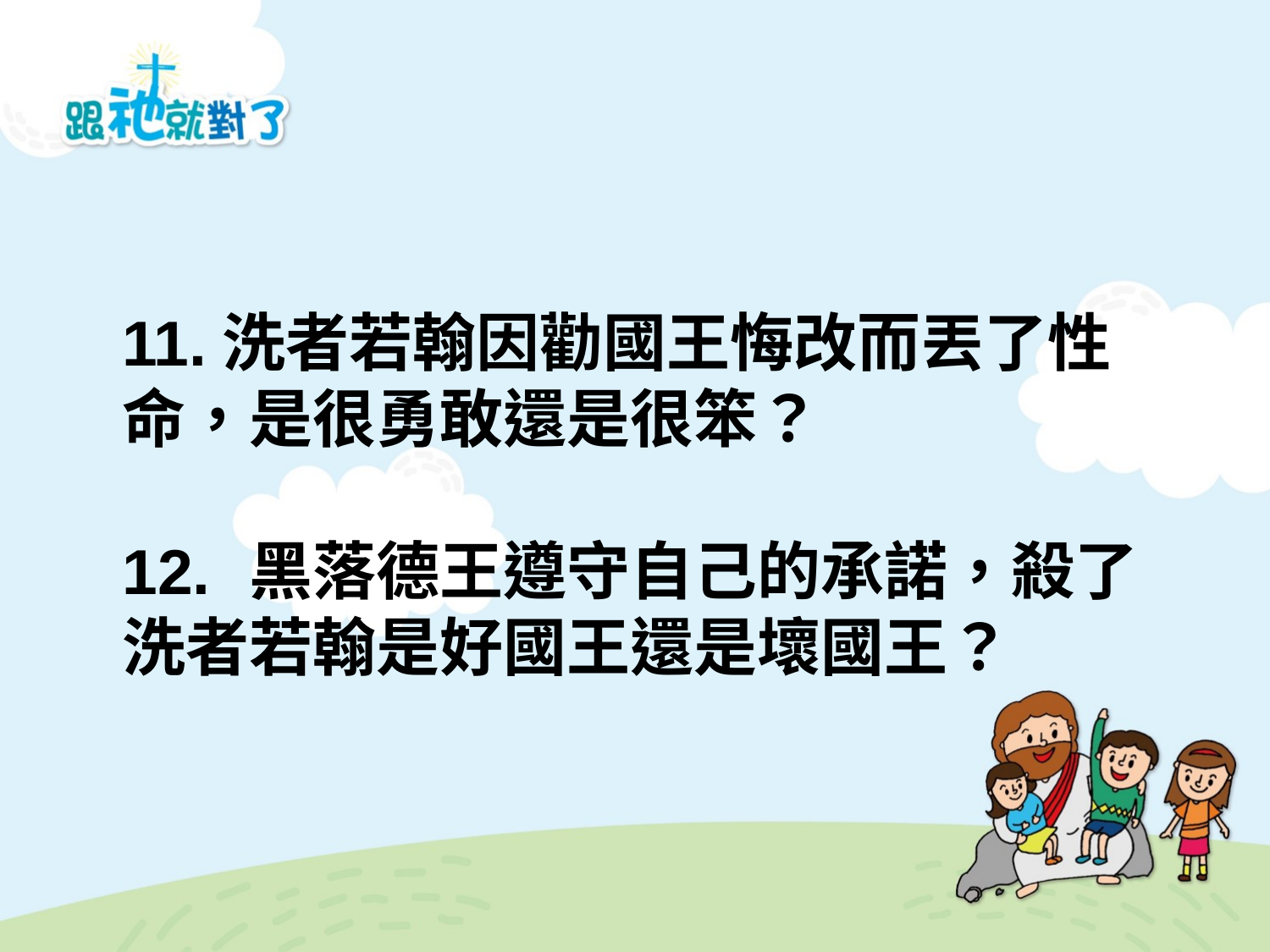

11.洗者若翰因勸國王悔改而丟了性命，是很勇敢還是很笨？

12.	黑落德王遵守自己的承諾，殺了洗者若翰是好國王還是壞國王？